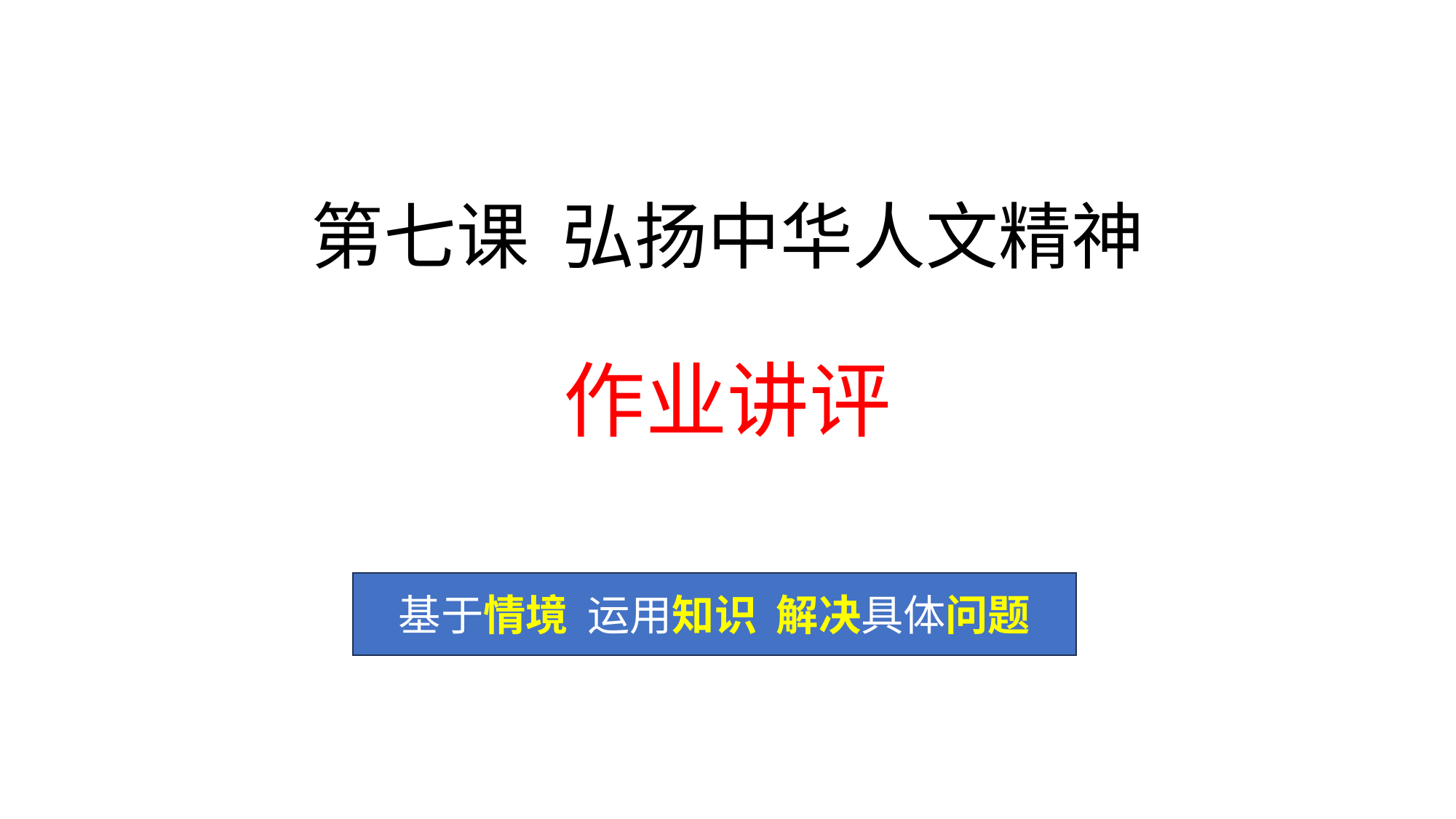

# 第七课  弘扬中华人文精神
作业讲评
基于情境  运用知识  解决具体问题